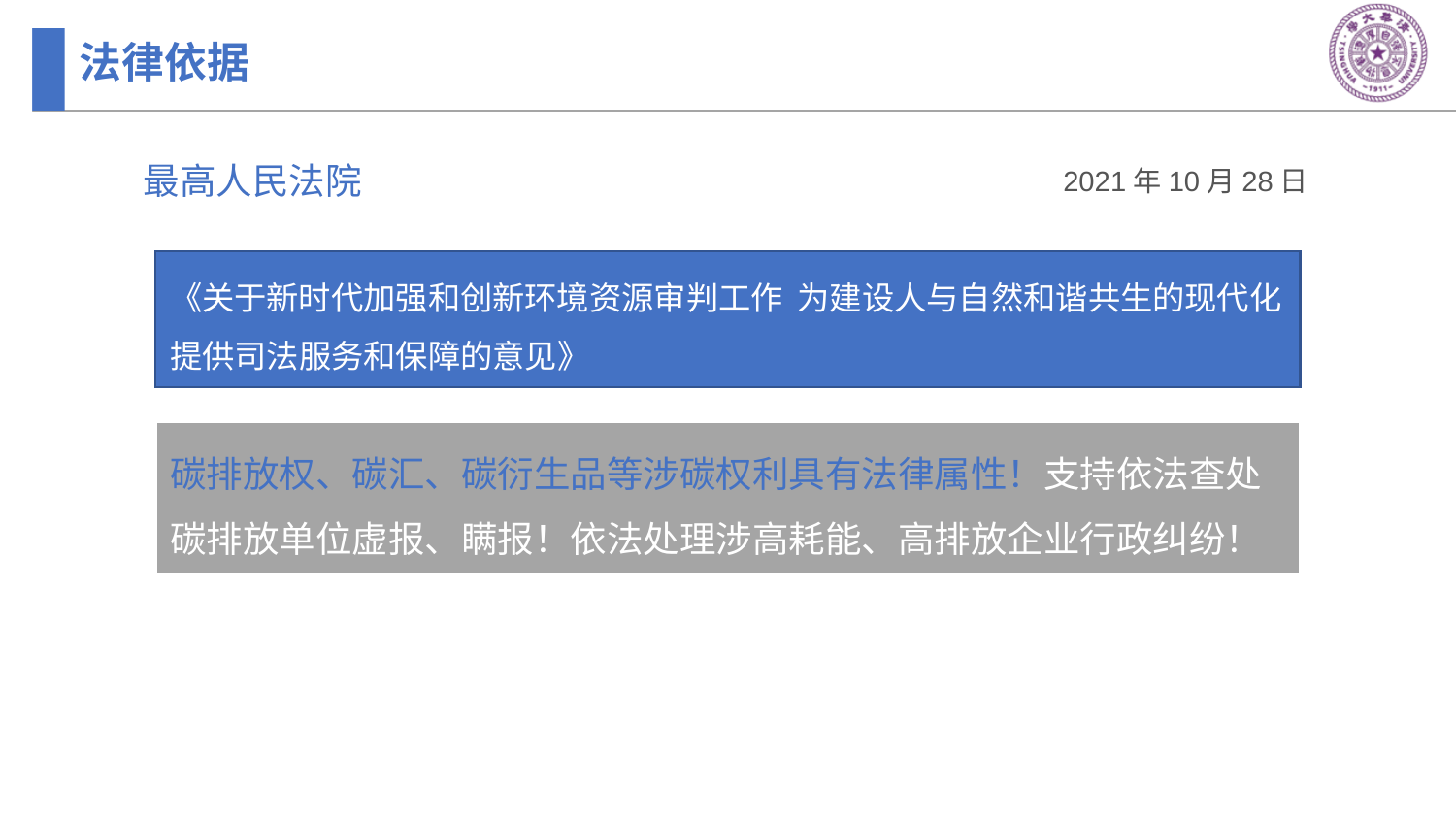

法律依据
最高人民法院
2021年10月28日
《关于新时代加强和创新环境资源审判工作  为建设人与自然和谐共生的现代化提供司法服务和保障的意见》
碳排放权、碳汇、碳衍生品等涉碳权利具有法律属性！支持依法查处碳排放单位虚报、瞒报！依法处理涉高耗能、高排放企业行政纠纷！